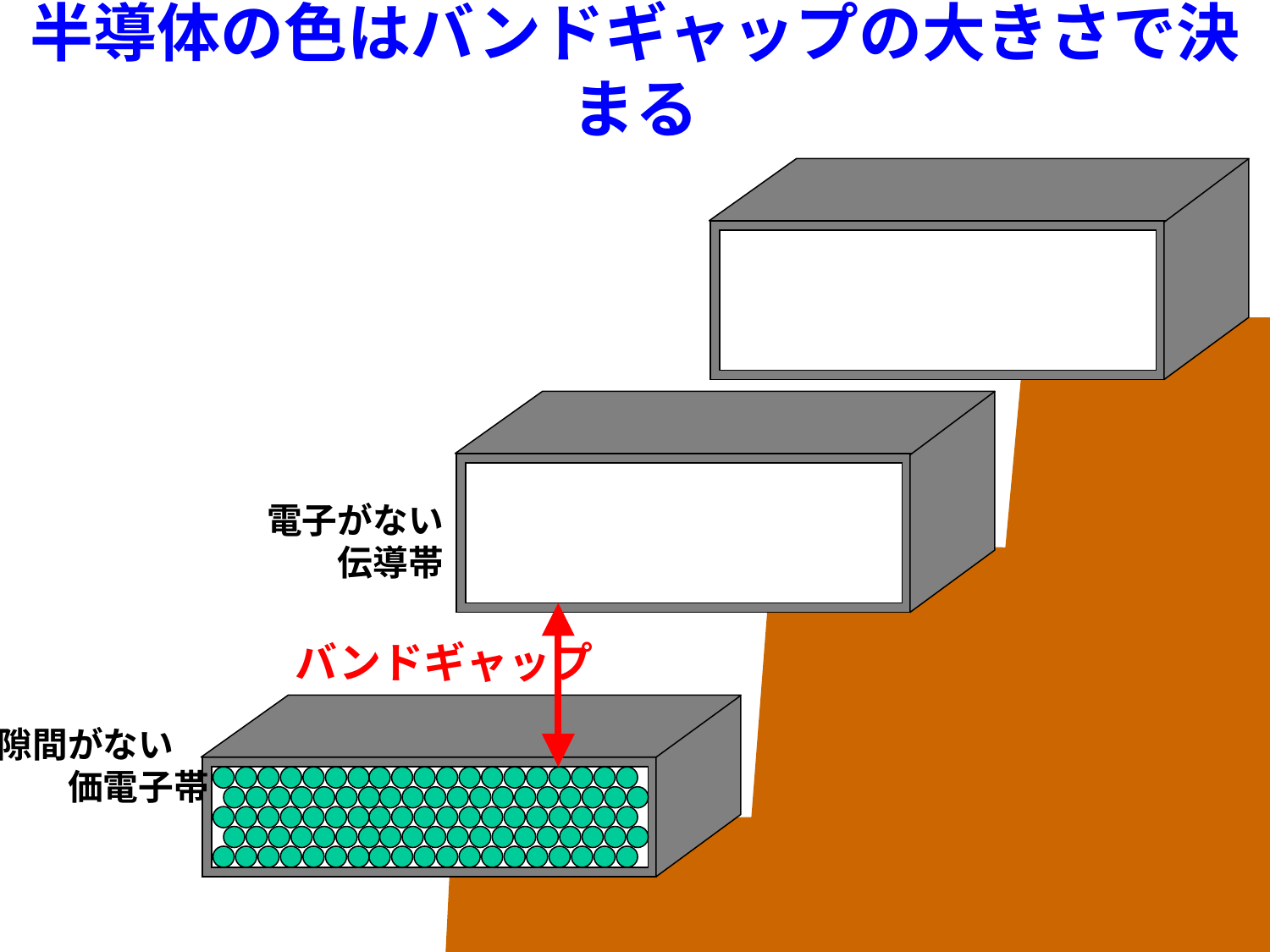

# 半導体の色はバンドギャップの大きさで決まる

電子がない
　　伝導帯
バンドギャップ

隙間がない
　　価電子帯